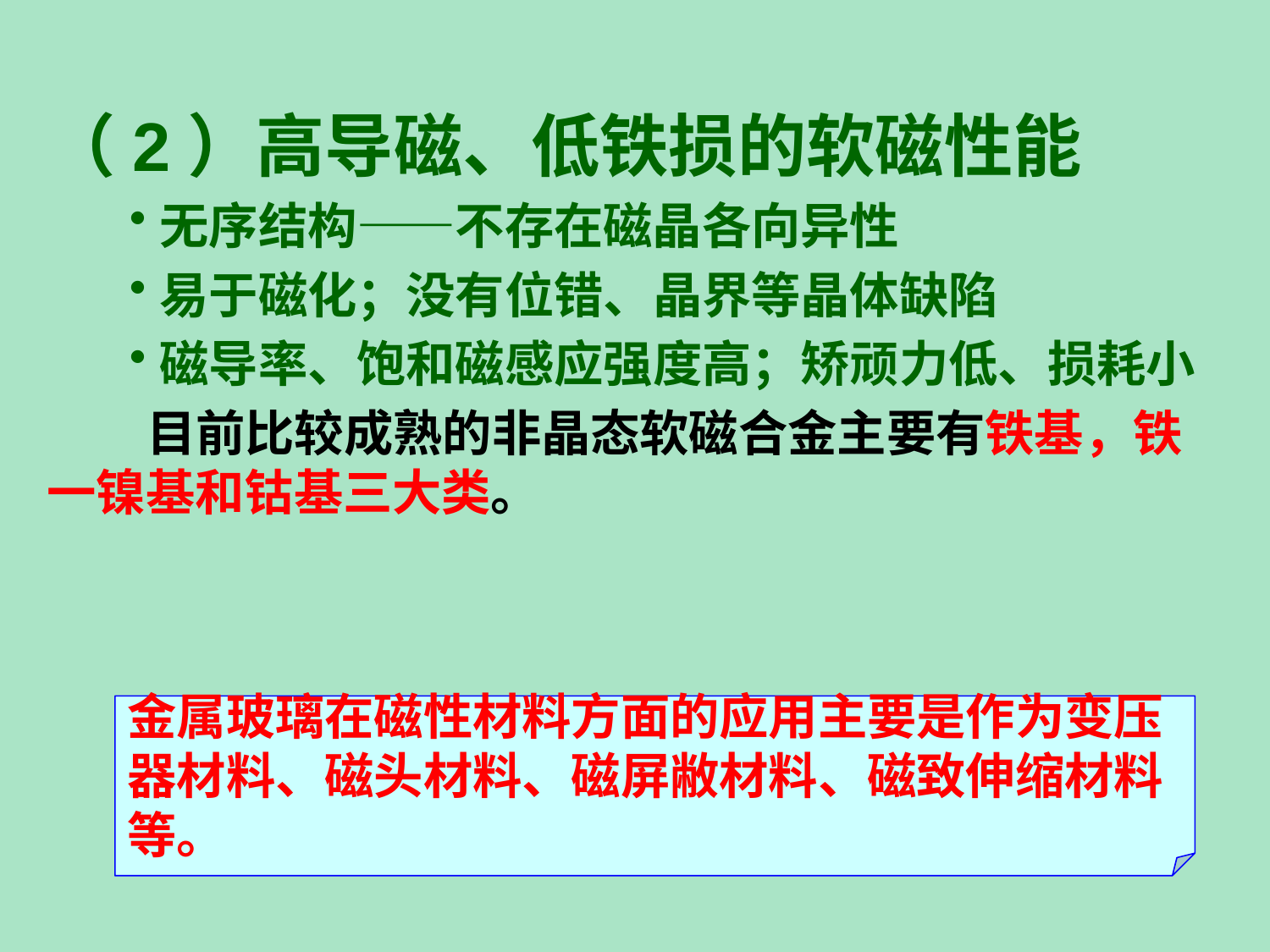

（2）高导磁、低铁损的软磁性能
无序结构——不存在磁晶各向异性
易于磁化；没有位错、晶界等晶体缺陷
磁导率、饱和磁感应强度高；矫顽力低、损耗小
	目前比较成熟的非晶态软磁合金主要有铁基，铁一镍基和钴基三大类。
金属玻璃在磁性材料方面的应用主要是作为变压器材料、磁头材料、磁屏敝材料、磁致伸缩材料等。